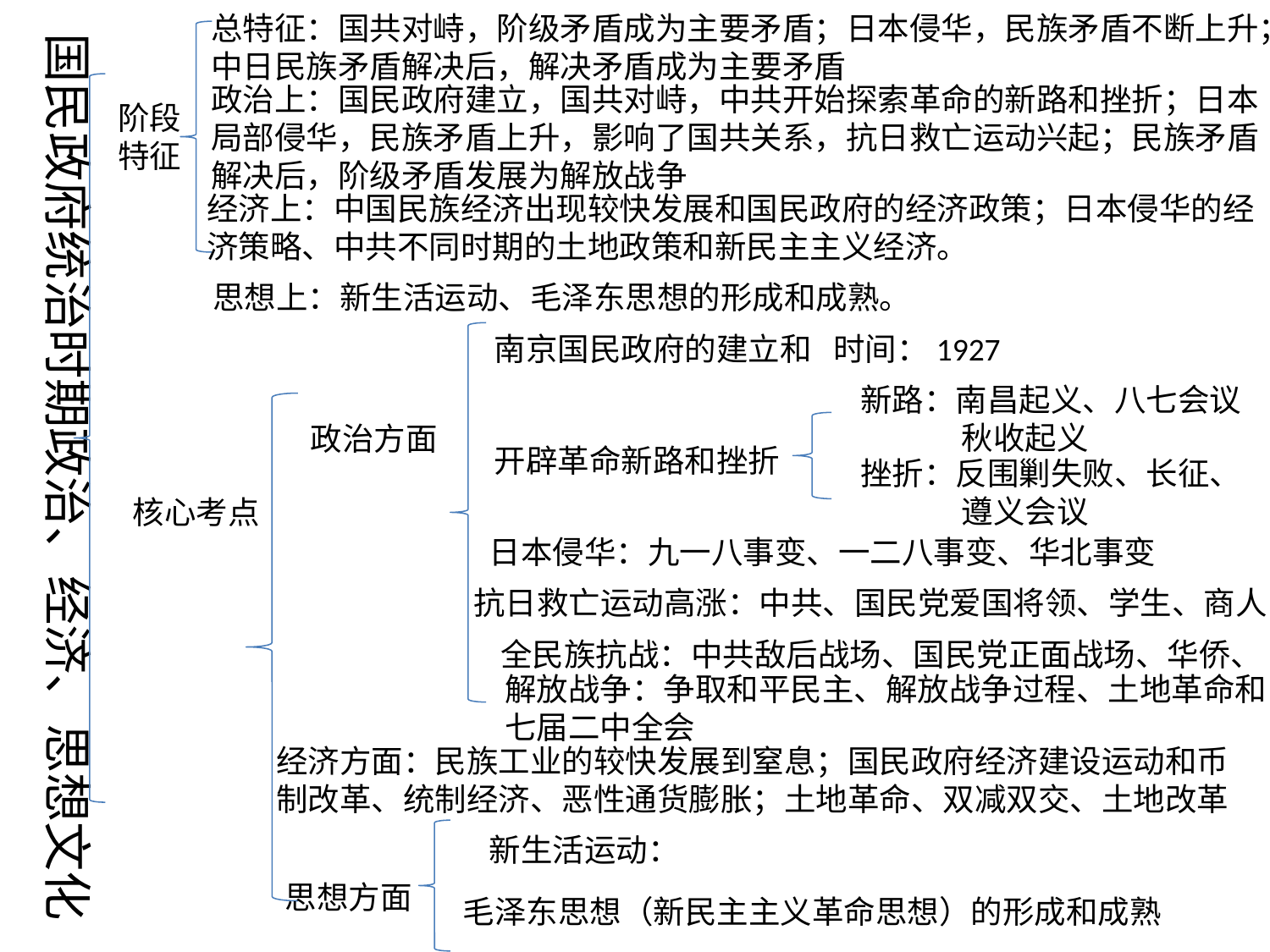

总特征：国共对峙，阶级矛盾成为主要矛盾；日本侵华，民族矛盾不断上升；
中日民族矛盾解决后，解决矛盾成为主要矛盾
国民政府统治时期政治、经济、思想文化

政治上：国民政府建立，国共对峙，中共开始探索革命的新路和挫折；日本局部侵华，民族矛盾上升，影响了国共关系，抗日救亡运动兴起；民族矛盾解决后，阶级矛盾发展为解放战争
阶段
特征
经济上：中国民族经济出现较快发展和国民政府的经济政策；日本侵华的经
济策略、中共不同时期的土地政策和新民主主义经济。
思想上：新生活运动、毛泽东思想的形成和成熟。

时间：1927
南京国民政府的建立和
新路：南昌起义、八七会议
             秋收起义

政治方面

开辟革命新路和挫折
挫折：反围剿失败、长征、
             遵义会议
核心考点
日本侵华：九一八事变、一二八事变、华北事变
抗日救亡运动高涨：中共、国民党爱国将领、学生、商人
全民族抗战：中共敌后战场、国民党正面战场、华侨、
解放战争：争取和平民主、解放战争过程、土地革命和
七届二中全会
经济方面：民族工业的较快发展到窒息；国民政府经济建设运动和币
制改革、统制经济、恶性通货膨胀；土地革命、双减双交、土地改革

新生活运动：
思想方面
毛泽东思想（新民主主义革命思想）的形成和成熟